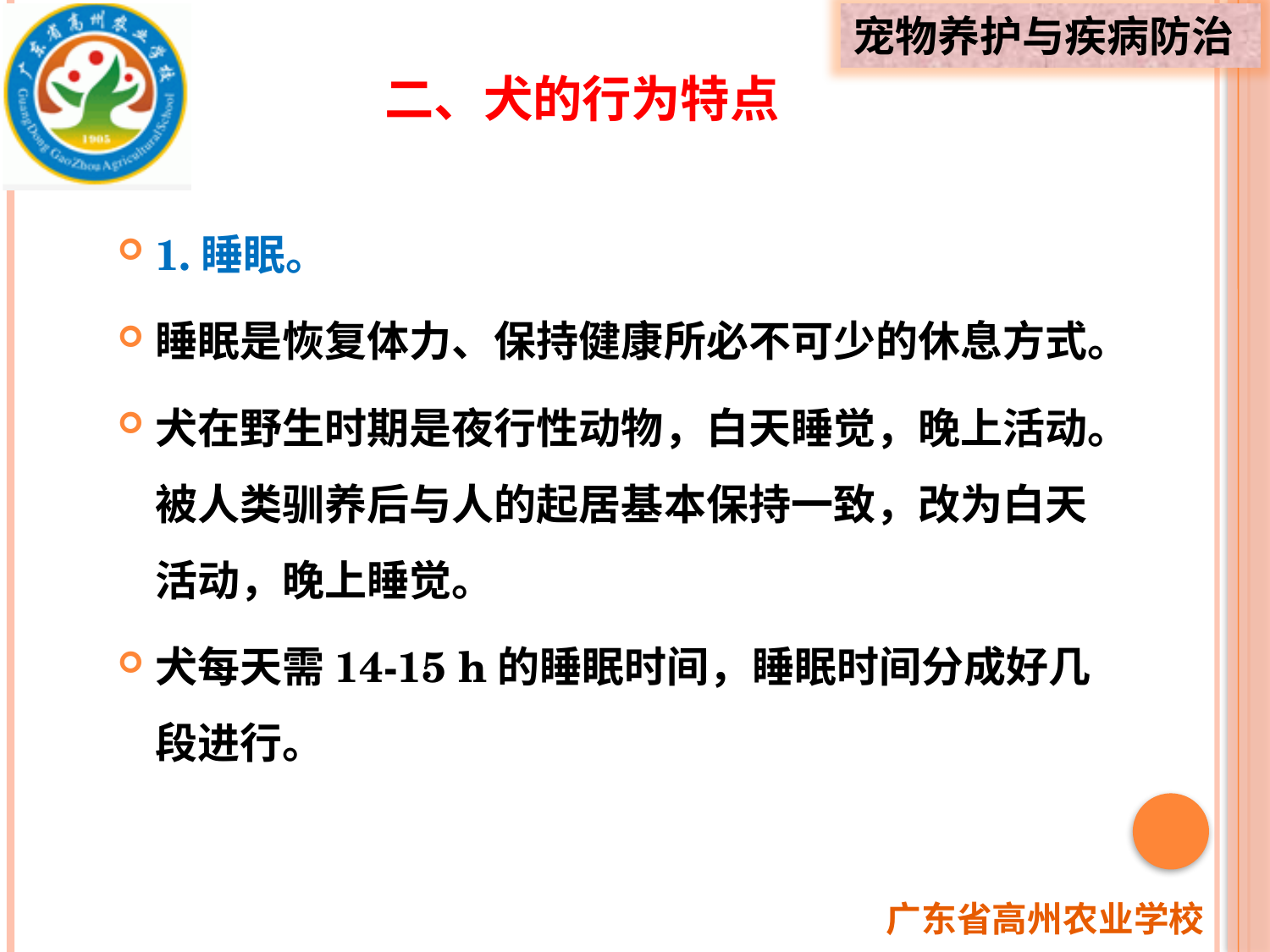

# 二、犬的行为特点
1.睡眠。
睡眠是恢复体力、保持健康所必不可少的休息方式。
犬在野生时期是夜行性动物，白天睡觉，晚上活动。被人类驯养后与人的起居基本保持一致，改为白天活动，晚上睡觉。
犬每天需14-15 h的睡眠时间，睡眠时间分成好几段进行。